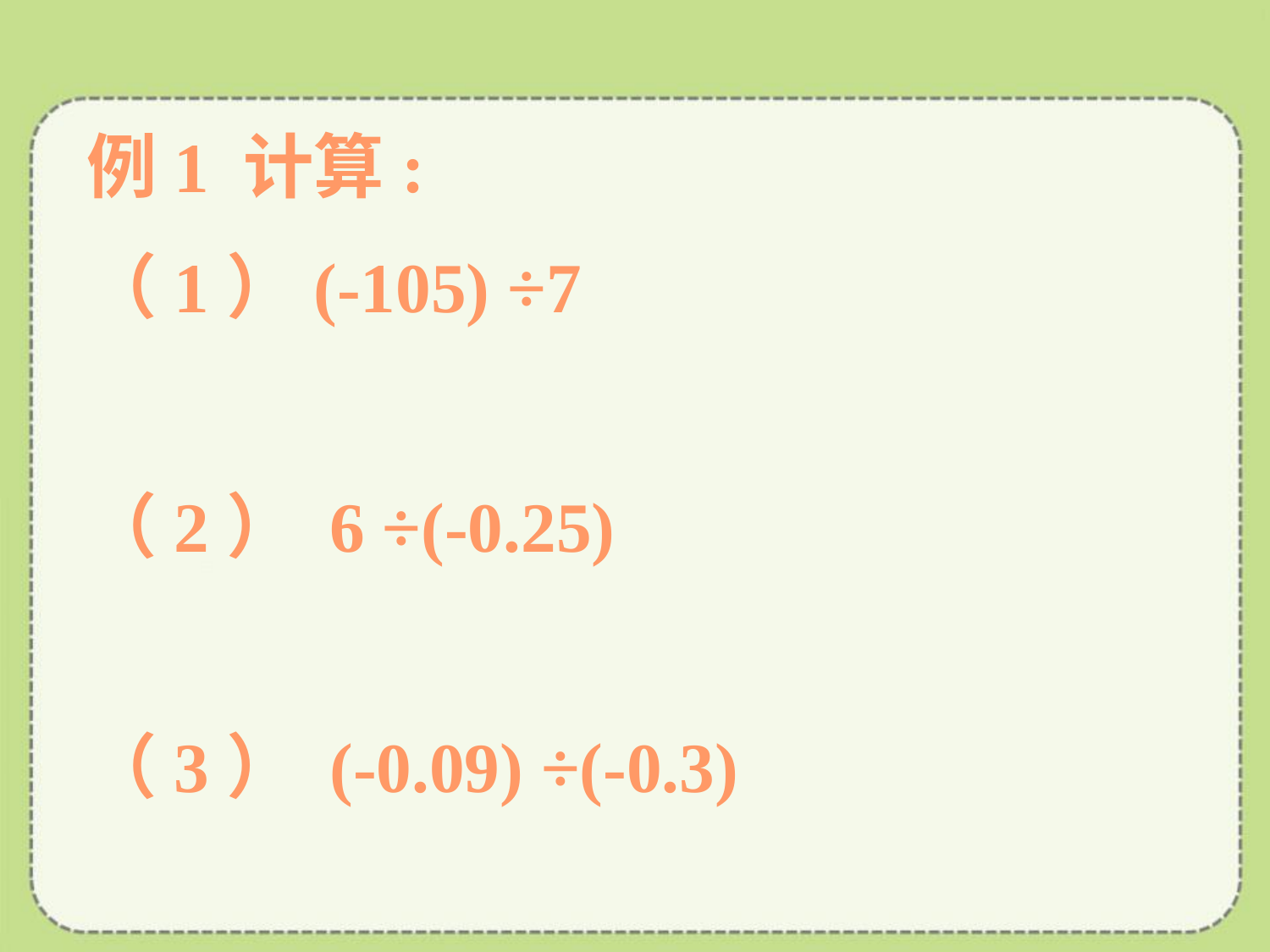

例1 计算:
（1）(-105) ÷7

（2） 6 ÷(-0.25)

（3） (-0.09) ÷(-0.3)